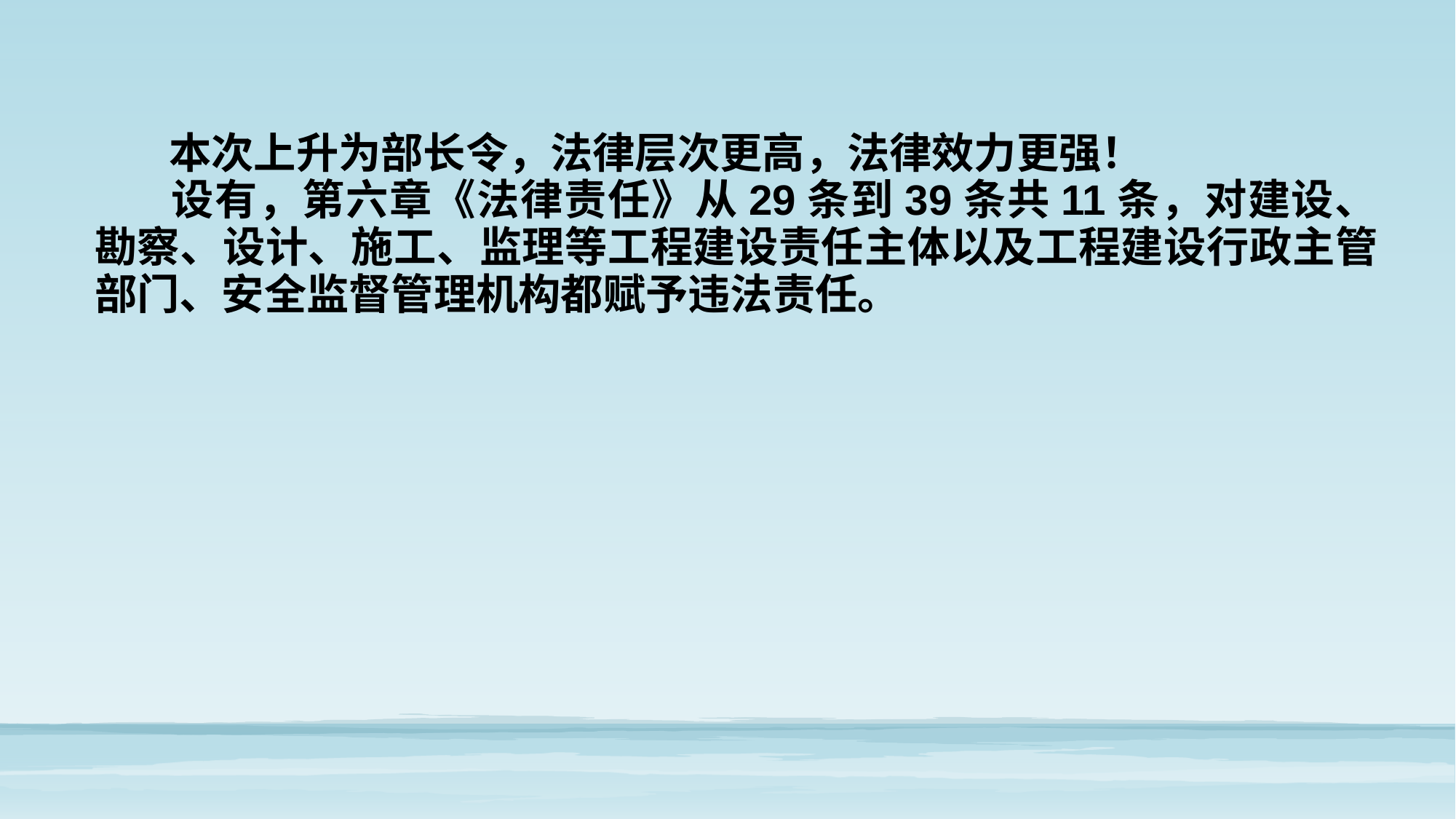

本次上升为部长令，法律层次更高，法律效力更强！
 设有，第六章《法律责任》从29条到39条共11条，对建设、勘察、设计、施工、监理等工程建设责任主体以及工程建设行政主管部门、安全监督管理机构都赋予违法责任。